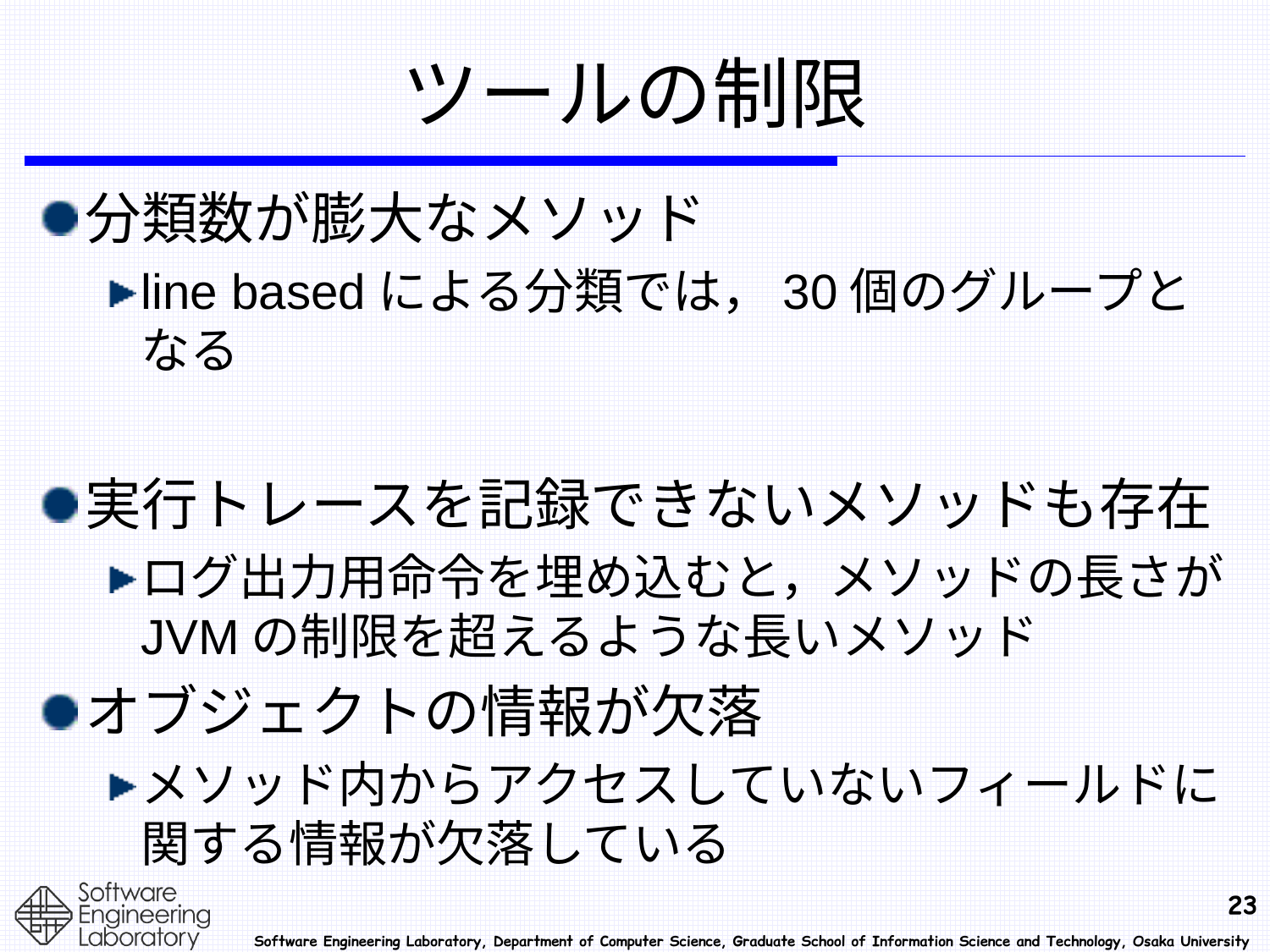

# ツールの制限
分類数が膨大なメソッド
line basedによる分類では，30個のグループとなる

実行トレースを記録できないメソッドも存在
ログ出力用命令を埋め込むと，メソッドの長さがJVMの制限を超えるような長いメソッド
オブジェクトの情報が欠落
メソッド内からアクセスしていないフィールドに関する情報が欠落している